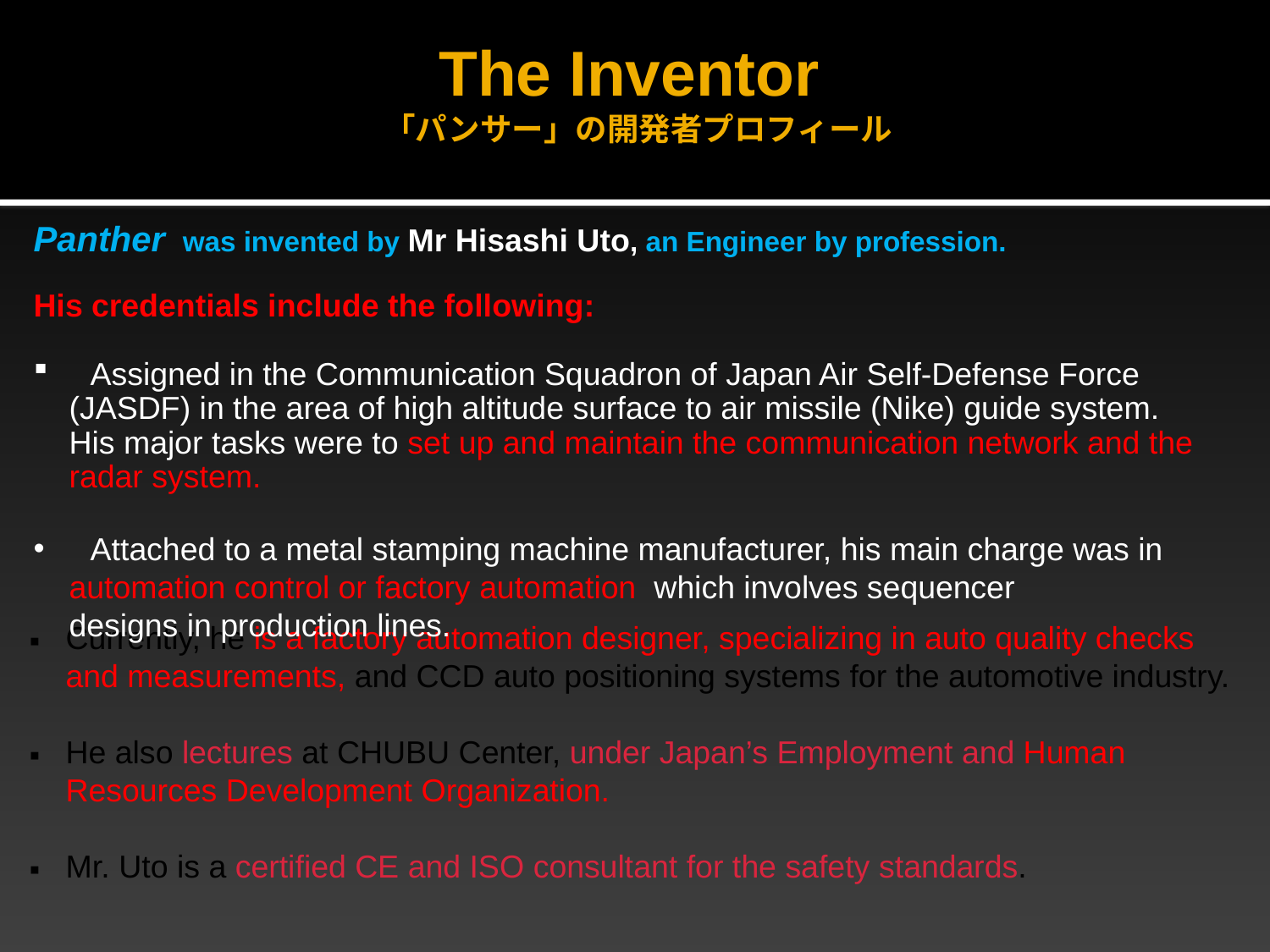

# The Inventor 「パンサー」の開発者プロフィール
Currently, he is a factory automation designer, specializing in auto quality checks and measurements, and CCD auto positioning systems for the automotive industry.

He also lectures at CHUBU Center, under Japan’s Employment and Human Resources Development Organization.

Mr. Uto is a certified CE and ISO consultant for the safety standards.

Panther  was invented by Mr Hisashi Uto, an Engineer by profession.

His credentials include the following:

   Assigned in the Communication Squadron of Japan Air Self-Defense Force
    (JASDF) in the area of high altitude surface to air missile (Nike) guide system.
    His major tasks were to set up and maintain the communication network and the
    radar system.

   Attached to a metal stamping machine manufacturer, his main charge was in
    automation control or factory automation  which involves sequencer
    designs in production lines.